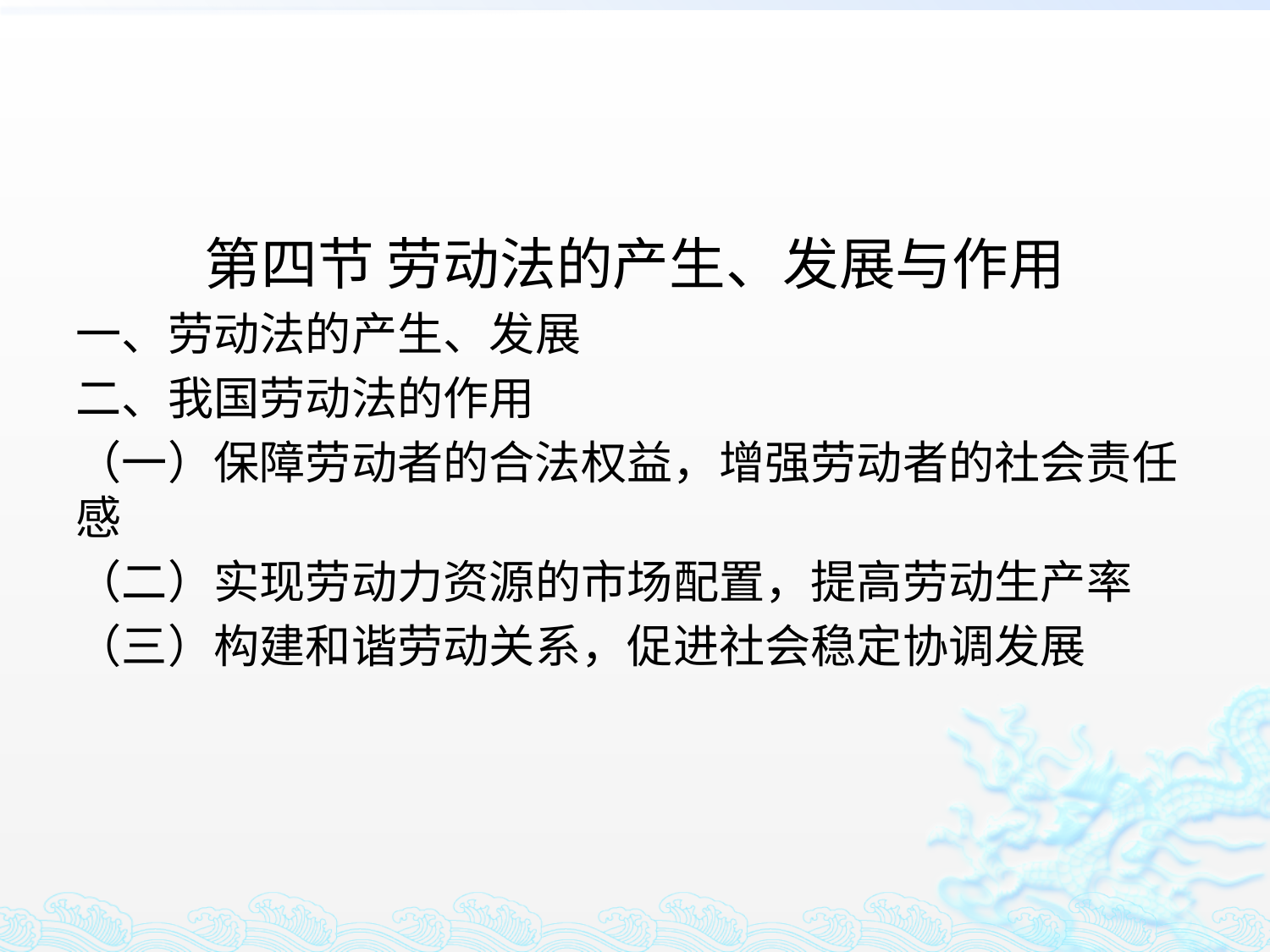

#
第四节 劳动法的产生、发展与作用
一、劳动法的产生、发展
二、我国劳动法的作用
（一）保障劳动者的合法权益，增强劳动者的社会责任感
（二）实现劳动力资源的市场配置，提高劳动生产率
（三）构建和谐劳动关系，促进社会稳定协调发展